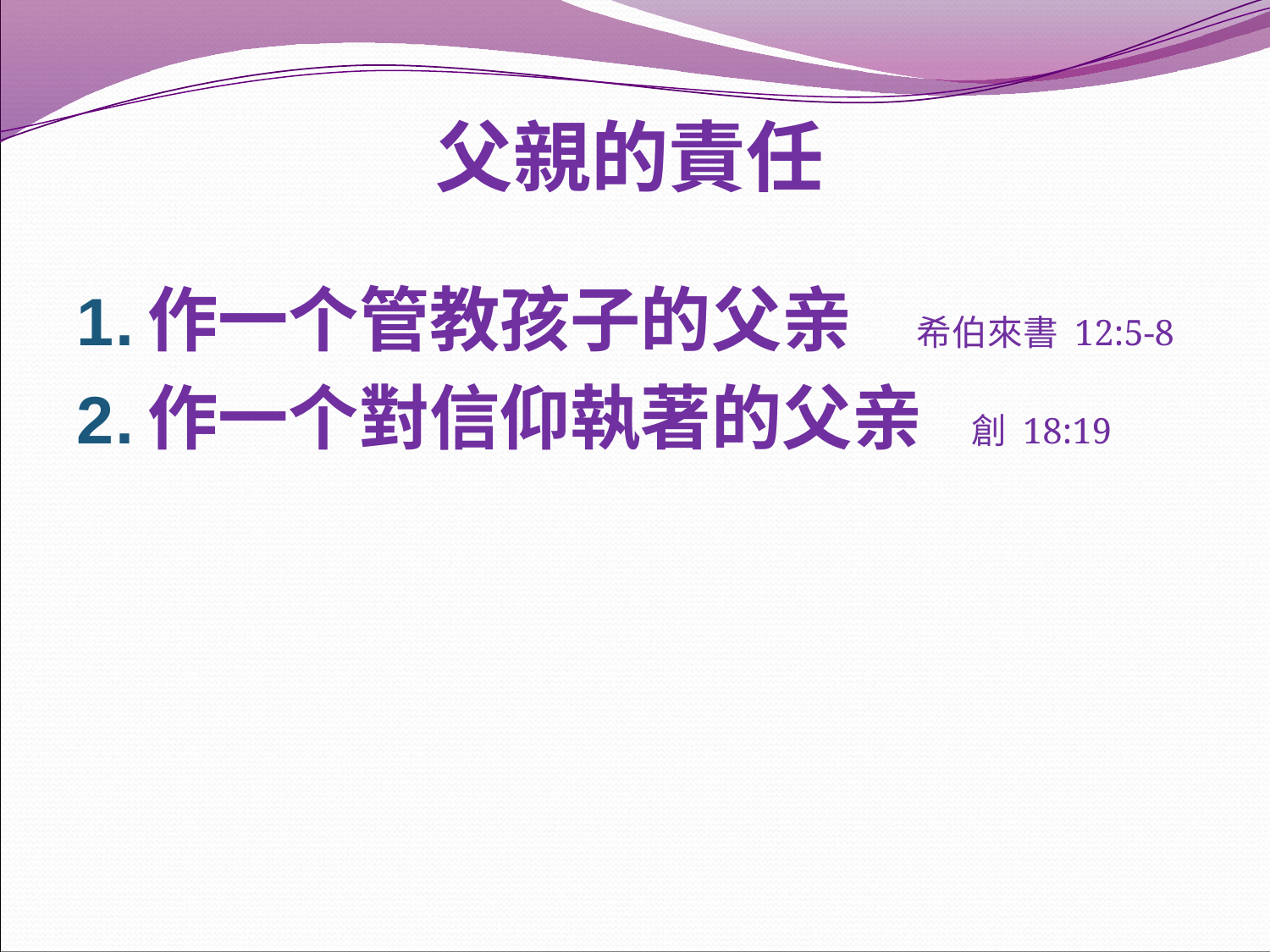

# 父親的責任
作一个管教孩子的父亲    希伯來書 12:5-8
作一个對信仰執著的父亲   創 18:19